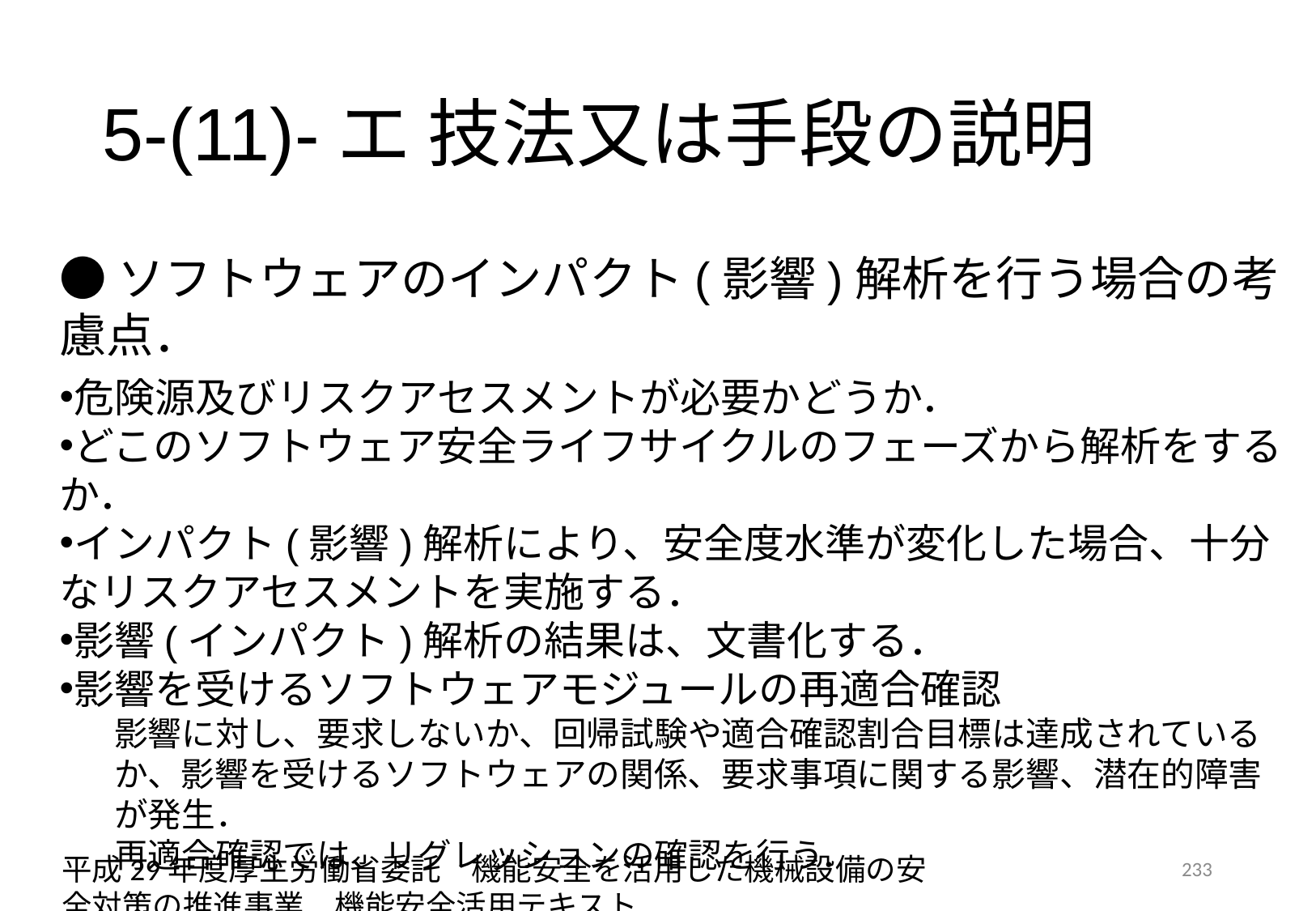

# 5-(11)-エ 技法又は手段の説明
●ソフトウェアのインパクト(影響)解析を行う場合の考慮点．
危険源及びリスクアセスメントが必要かどうか．
どこのソフトウェア安全ライフサイクルのフェーズから解析をするか．
インパクト(影響)解析により、安全度水準が変化した場合、十分なリスクアセスメントを実施する．
影響(インパクト)解析の結果は、文書化する．
影響を受けるソフトウェアモジュールの再適合確認
影響に対し、要求しないか、回帰試験や適合確認割合目標は達成されているか、影響を受けるソフトウェアの関係、要求事項に関する影響、潜在的障害が発生．
再適合確認では、リグレッションの確認を行う．
平成29年度厚生労働省委託　機能安全を活用した機械設備の安全対策の推進事業　機能安全活用テキスト
233